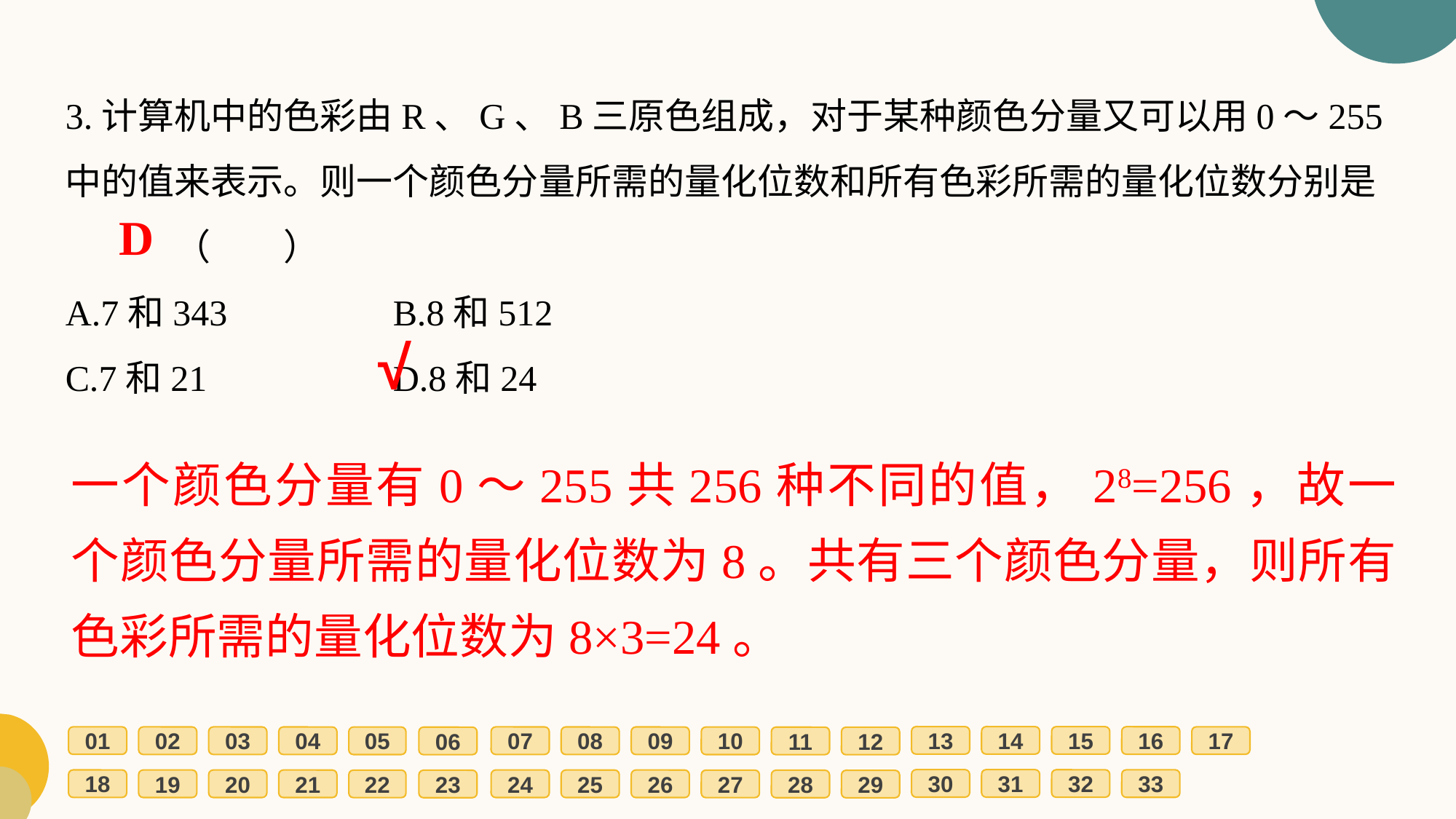

3.计算机中的色彩由R、G、B三原色组成，对于某种颜色分量又可以用0～255中的值来表示。则一个颜色分量所需的量化位数和所有色彩所需的量化位数分别是	（　　）
A.7和343		B.8和512
C.7和21		D.8和24
D
√
一个颜色分量有0～255共256种不同的值，28=256，故一个颜色分量所需的量化位数为8。共有三个颜色分量，则所有色彩所需的量化位数为8×3=24。